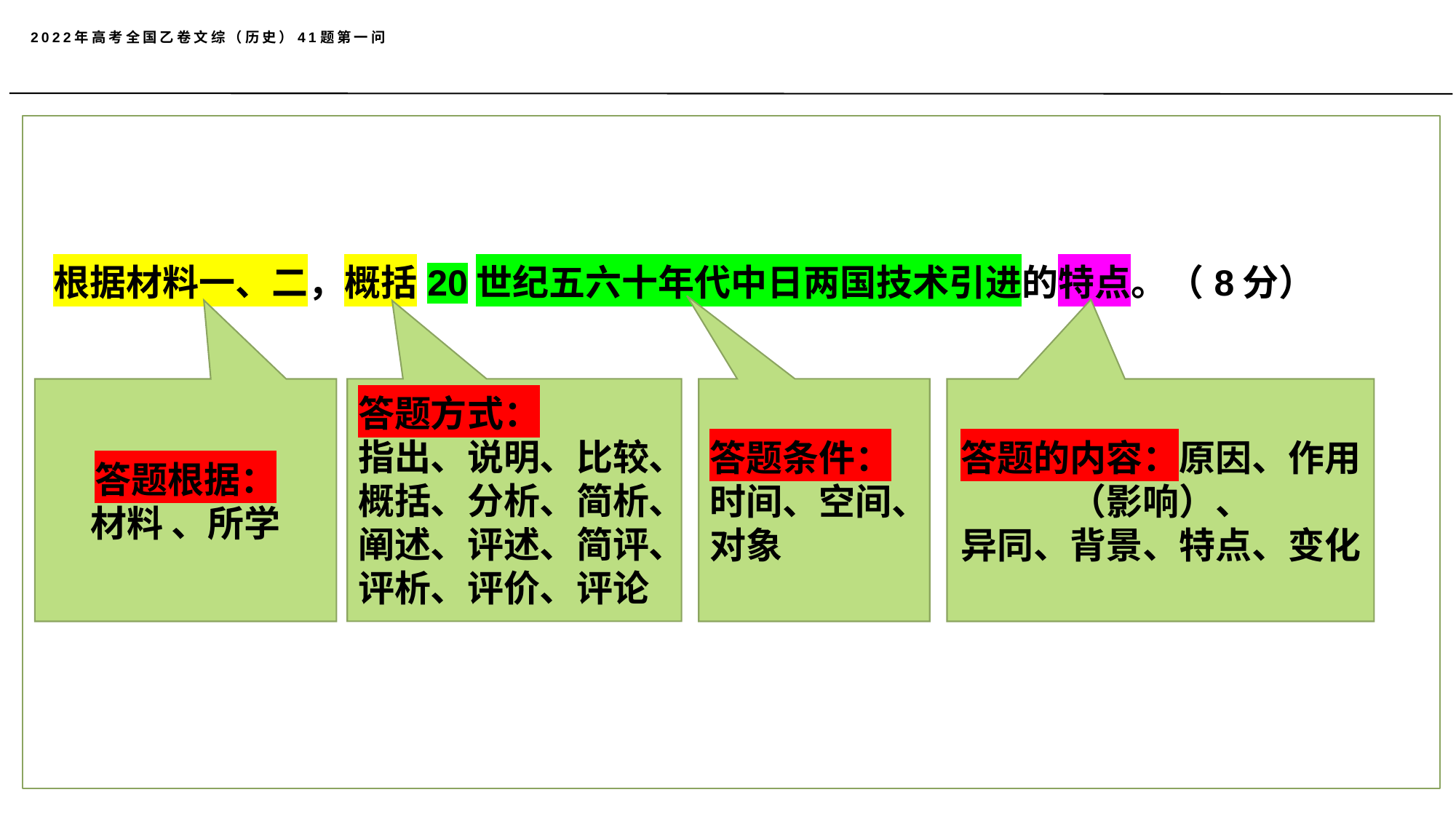

# 2022年高考全国乙卷文综（历史）41题第一问

 根据材料一、二，概括20世纪五六十年代中日两国技术引进的特点。（8分）
答题方式：
指出、说明、比较、概括、分析、简析、阐述、评述、简评、评析、评价、评论
答题条件：
时间、空间、对象
答题根据：
材料 、所学
答题的内容：原因、作用（影响）、
异同、背景、特点、变化